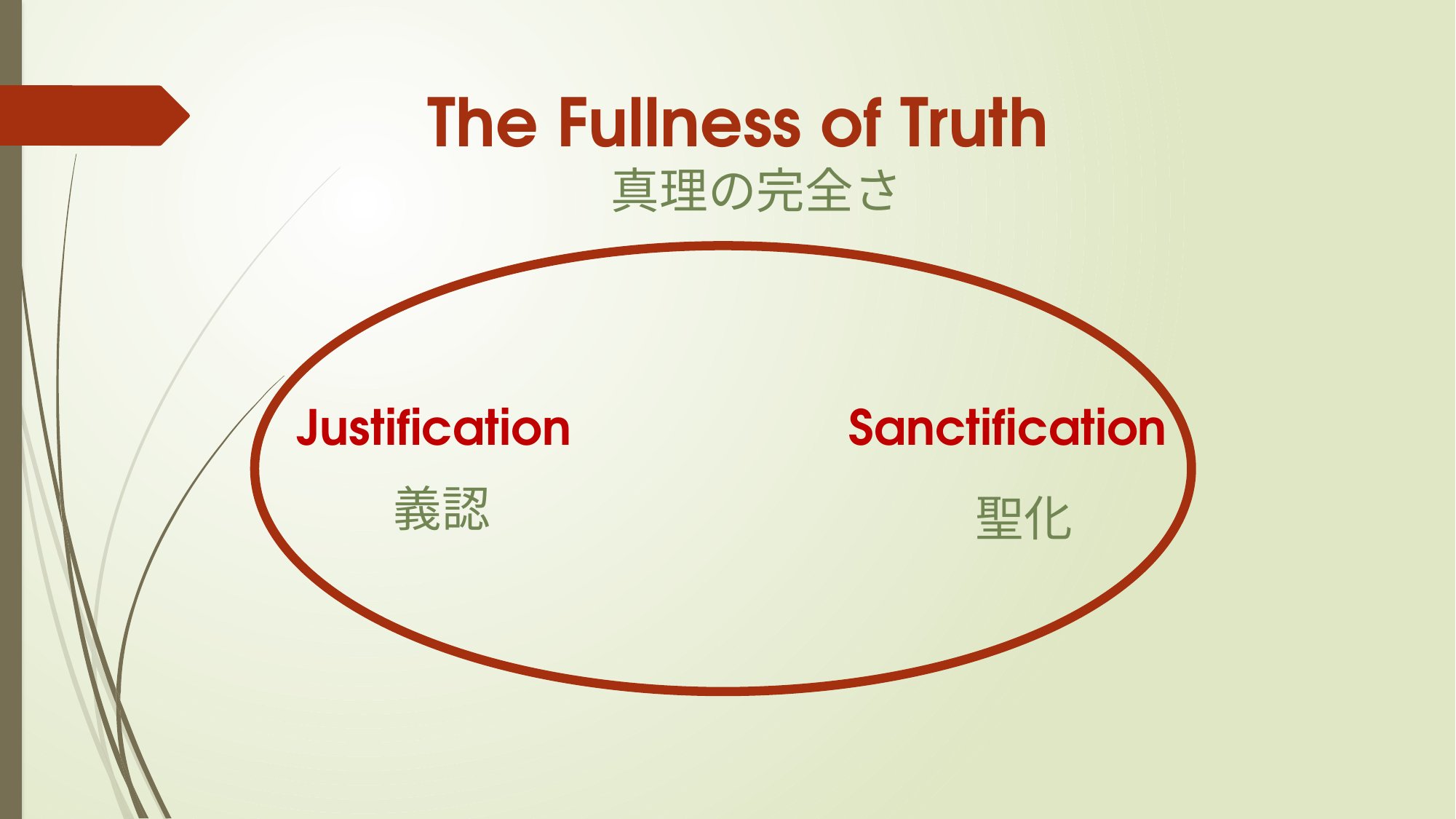

# The Fullness of Truth
真理の完全さ

Justification
Sanctification
義認
聖化